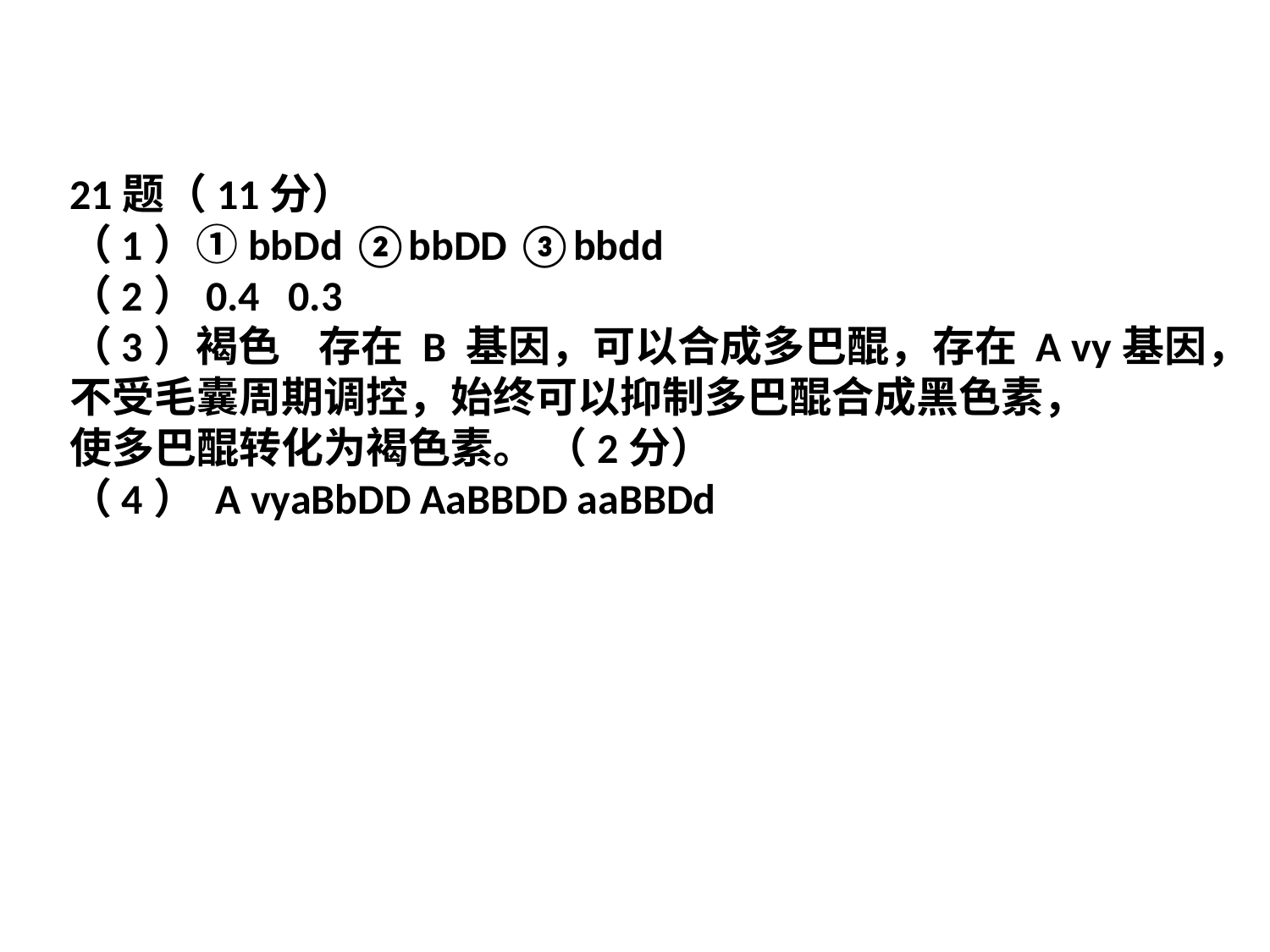

21题（11分）
（1）①bbDd ②bbDD ③bbdd
（2）0.4   0.3
（3）褐色    存在 B 基因，可以合成多巴醌，存在 A vy基因，
不受毛囊周期调控，始终可以抑制多巴醌合成黑色素，
使多巴醌转化为褐色素。 （2分）
（4） A vyaBbDD AaBBDD aaBBDd